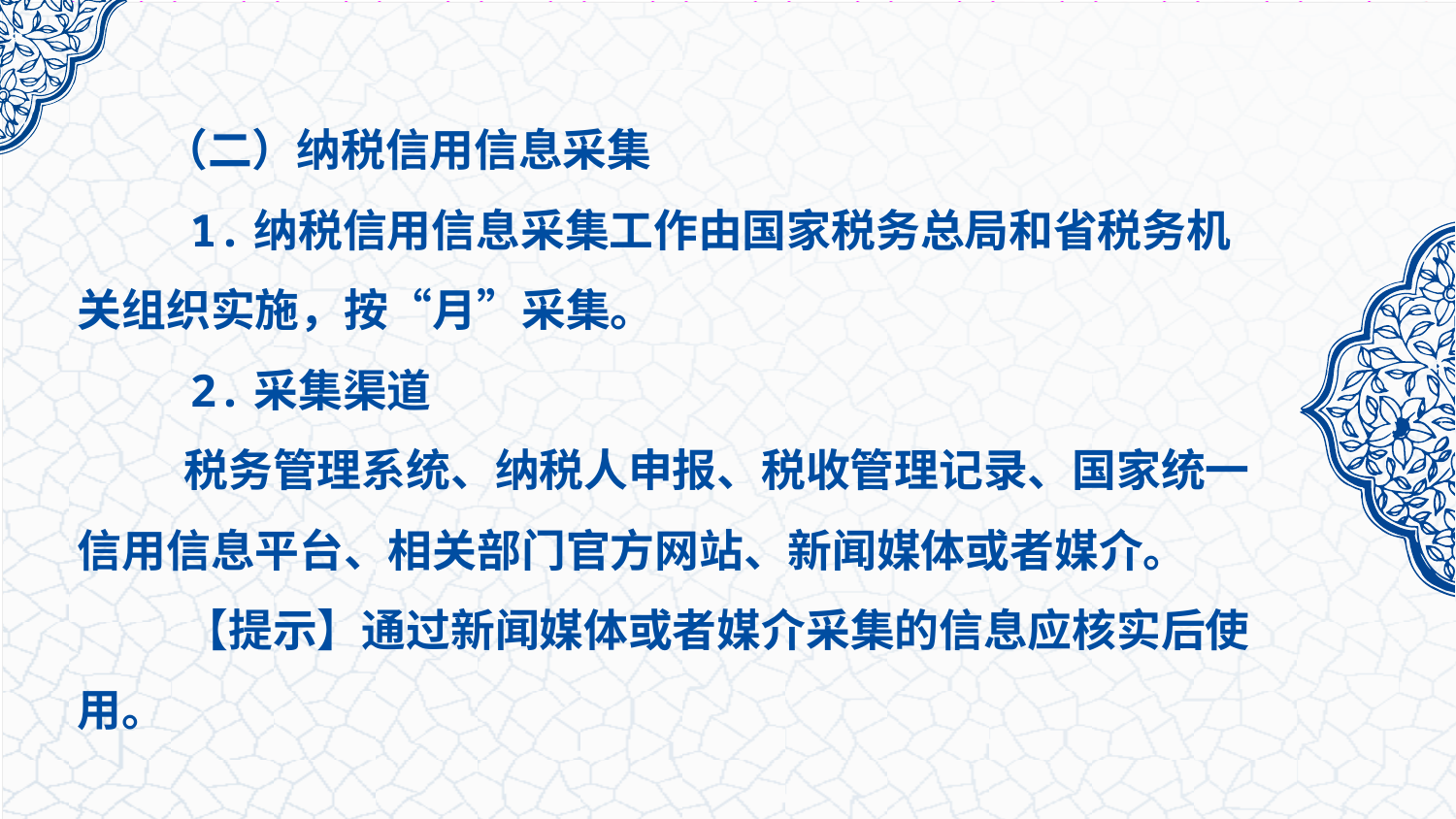

（二）纳税信用信息采集
 1.纳税信用信息采集工作由国家税务总局和省税务机关组织实施，按“月”采集。
 2.采集渠道
 税务管理系统、纳税人申报、税收管理记录、国家统一信用信息平台、相关部门官方网站、新闻媒体或者媒介。
 【提示】通过新闻媒体或者媒介采集的信息应核实后使用。